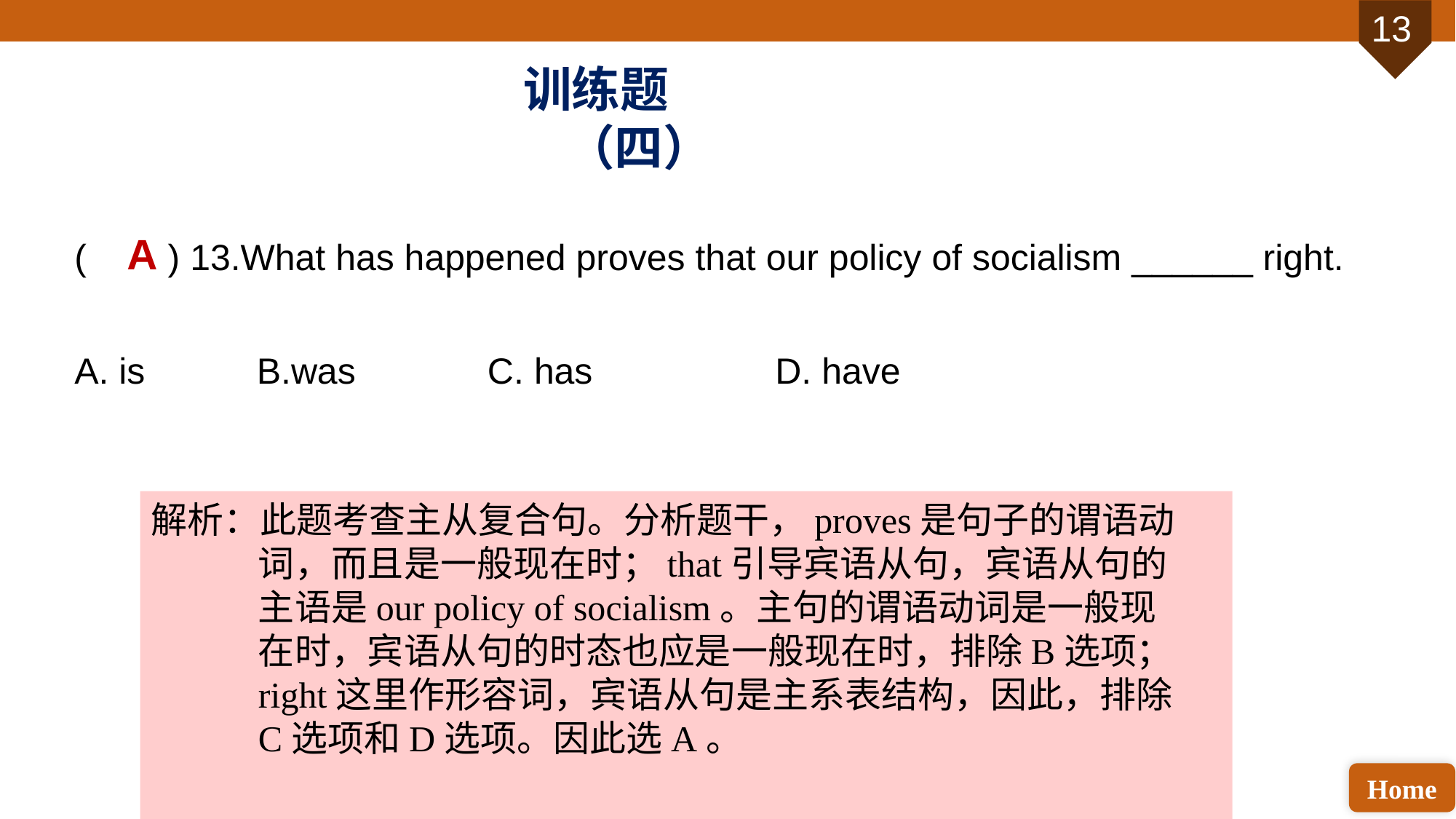

训练题（四）
(        ) 13.What has happened proves that our policy of socialism ______ right.

A. is           B.was             C. has                  D. have
A

解析：此题考查主从复合句。分析题干，proves是句子的谓语动词，而且是一般现在时；that引导宾语从句，宾语从句的主语是our policy of socialism。主句的谓语动词是一般现在时，宾语从句的时态也应是一般现在时，排除B选项；right这里作形容词，宾语从句是主系表结构，因此，排除C选项和D选项。因此选A。